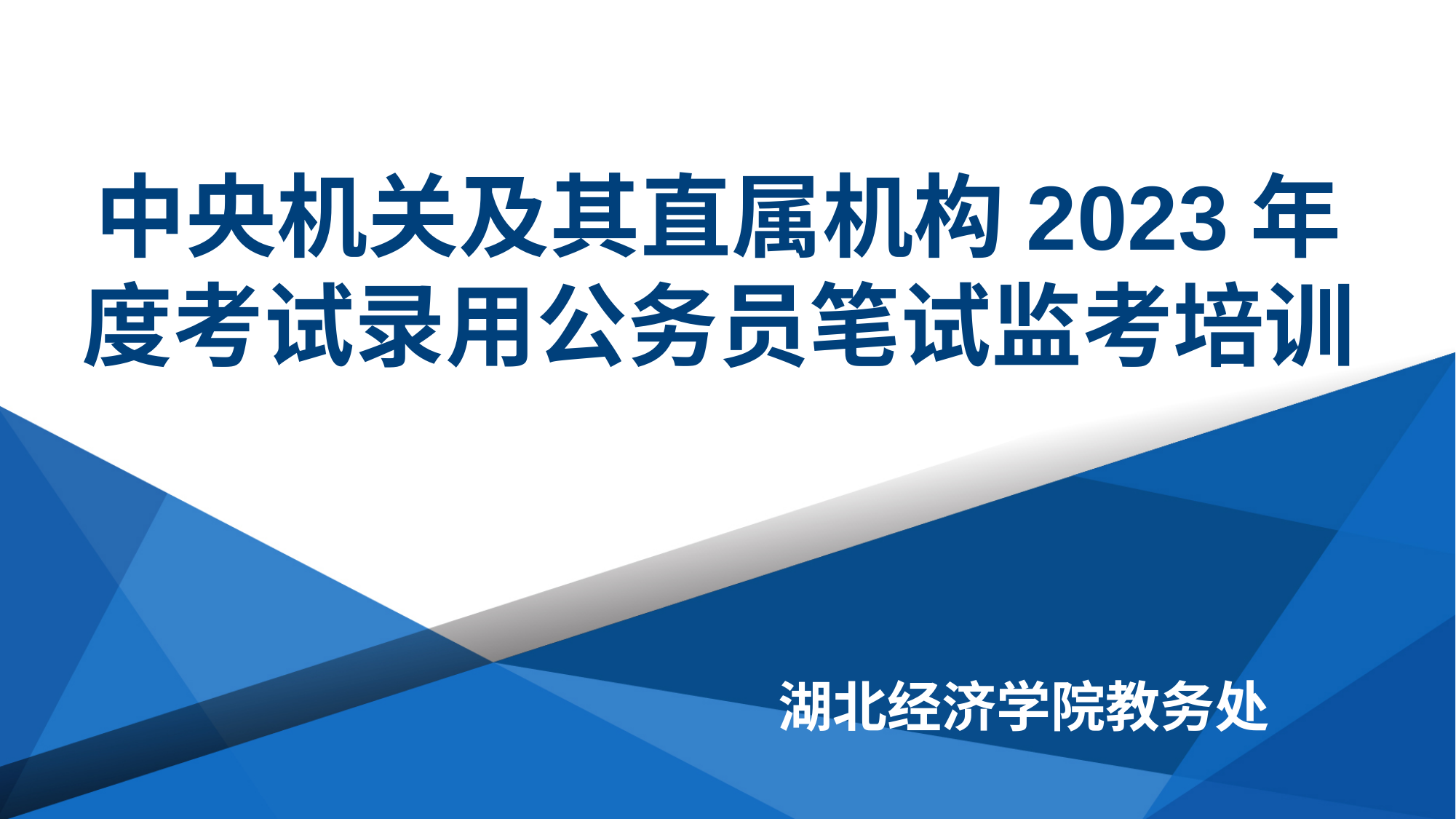

中央机关及其直属机构2023年度考试录用公务员笔试监考培训
     湖北经济学院教务处